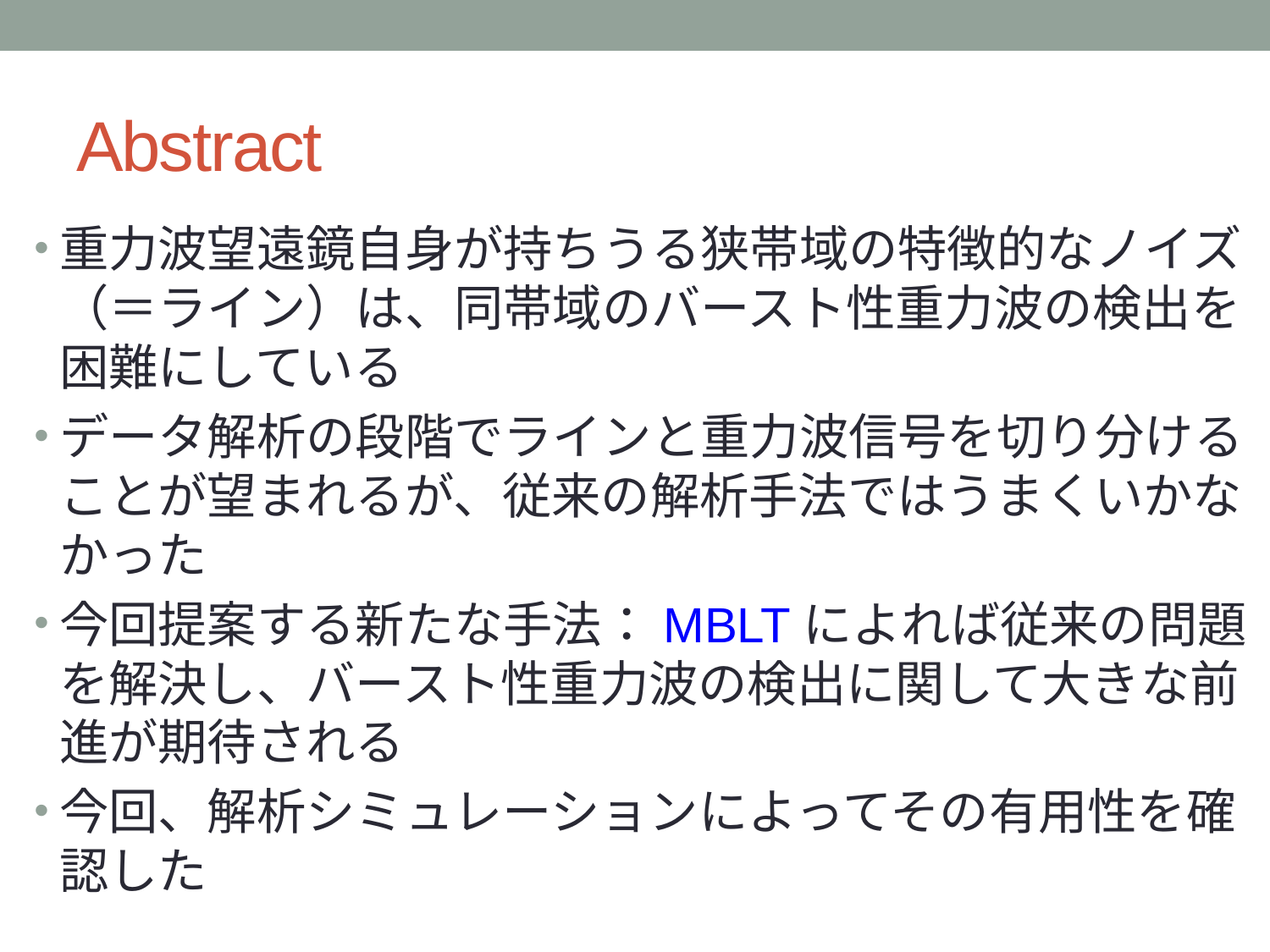

# Abstract
重力波望遠鏡自身が持ちうる狭帯域の特徴的なノイズ（＝ライン）は、同帯域のバースト性重力波の検出を困難にしている
データ解析の段階でラインと重力波信号を切り分けることが望まれるが、従来の解析手法ではうまくいかなかった
今回提案する新たな手法：MBLTによれば従来の問題を解決し、バースト性重力波の検出に関して大きな前進が期待される
今回、解析シミュレーションによってその有用性を確認した